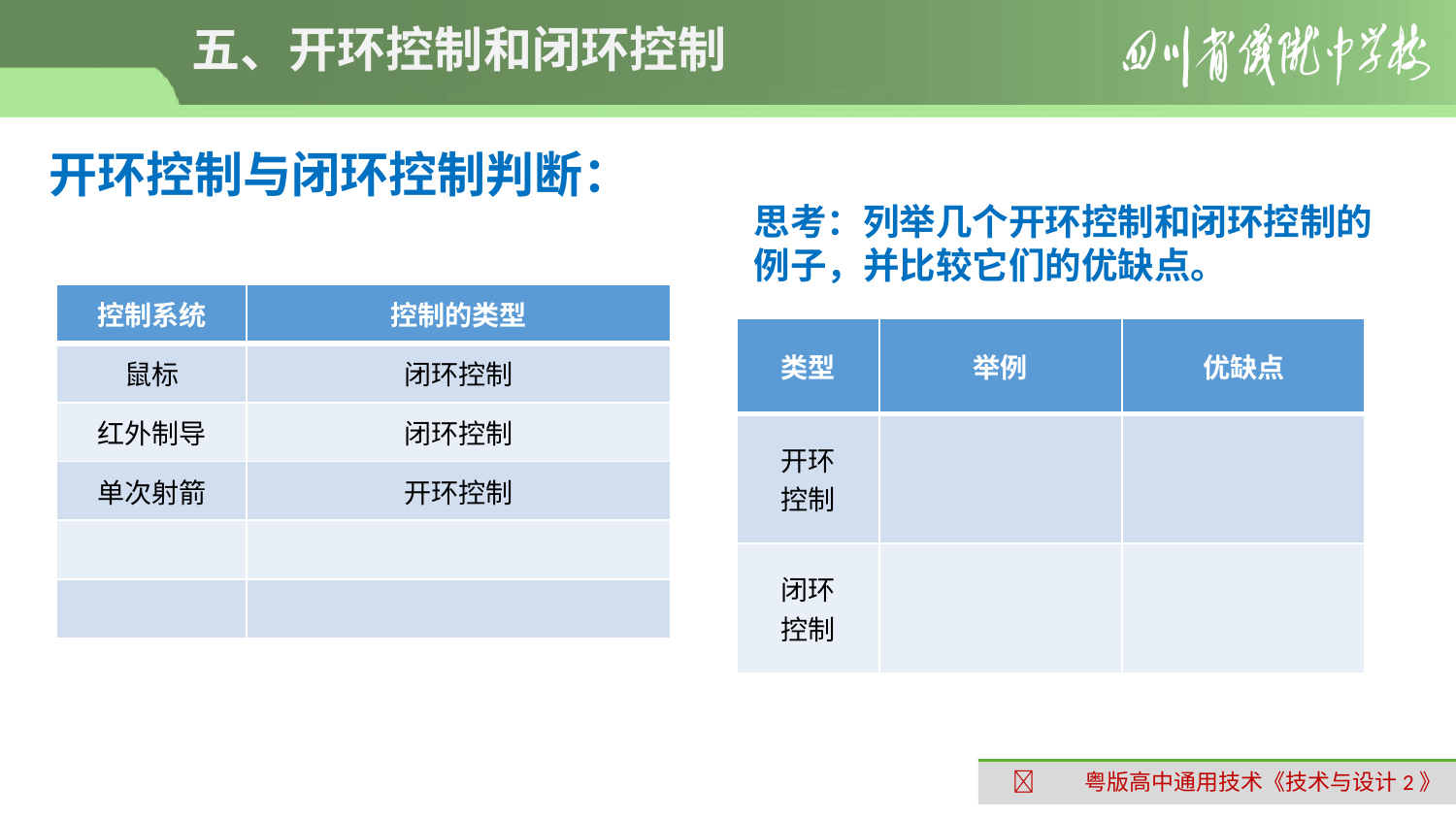

# 五、开环控制和闭环控制
开环控制与闭环控制判断：
思考：列举几个开环控制和闭环控制的例子，并比较它们的优缺点。

| 控制系统 | 控制的类型 |
| --- | --- |
| 鼠标 | 闭环控制 |
| 红外制导 | 闭环控制 |
| 单次射箭 | 开环控制 |
|  |  |
|  |  |
| 类型 | 举例 | 优缺点 |
| --- | --- | --- |
| 开环 控制 |  |  |
| 闭环 控制 |  |  |